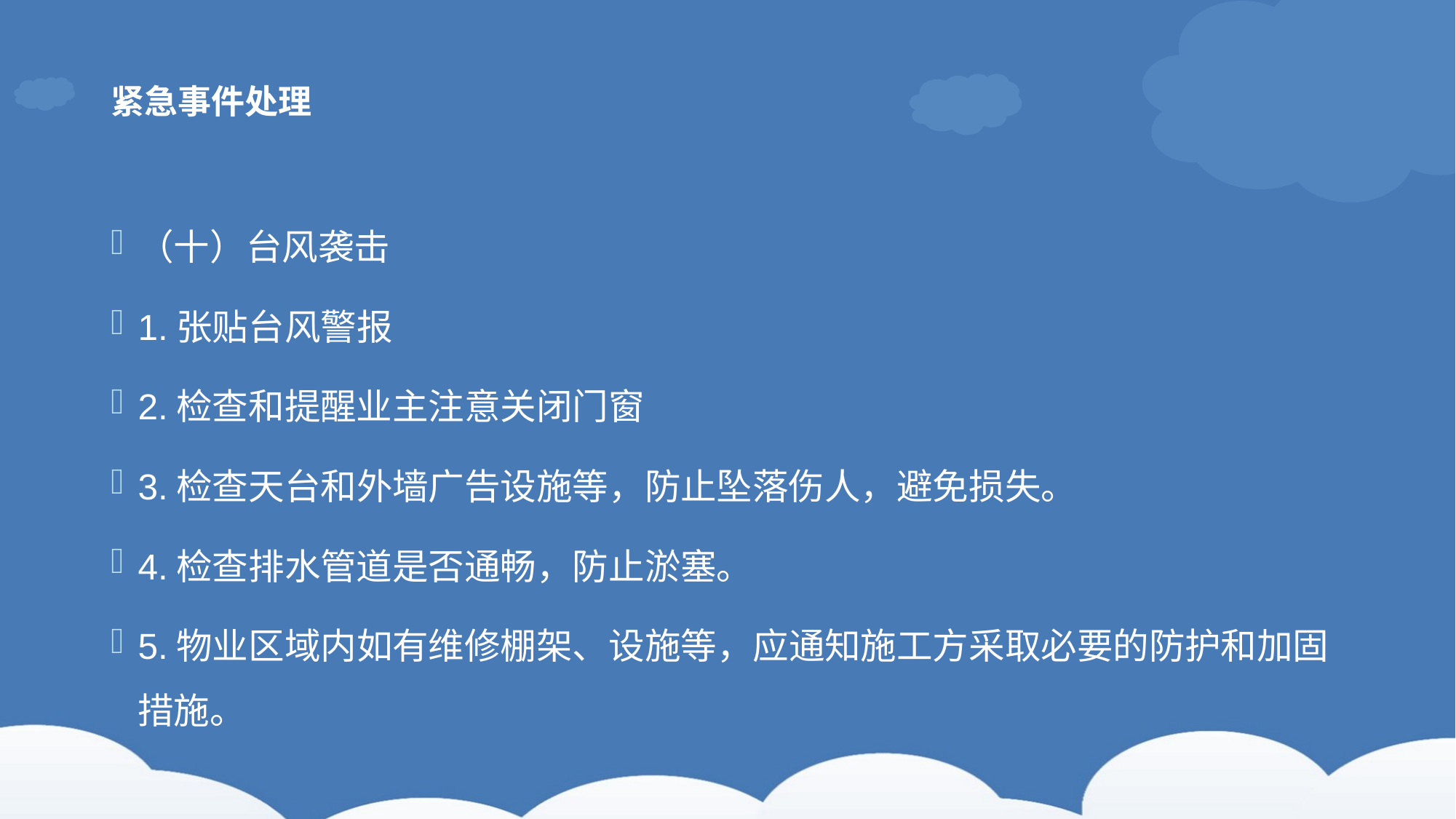

# 紧急事件处理
（十）台风袭击
1.张贴台风警报
2.检查和提醒业主注意关闭门窗
3.检查天台和外墙广告设施等，防止坠落伤人，避免损失。
4.检查排水管道是否通畅，防止淤塞。
5.物业区域内如有维修棚架、设施等，应通知施工方采取必要的防护和加固措施。